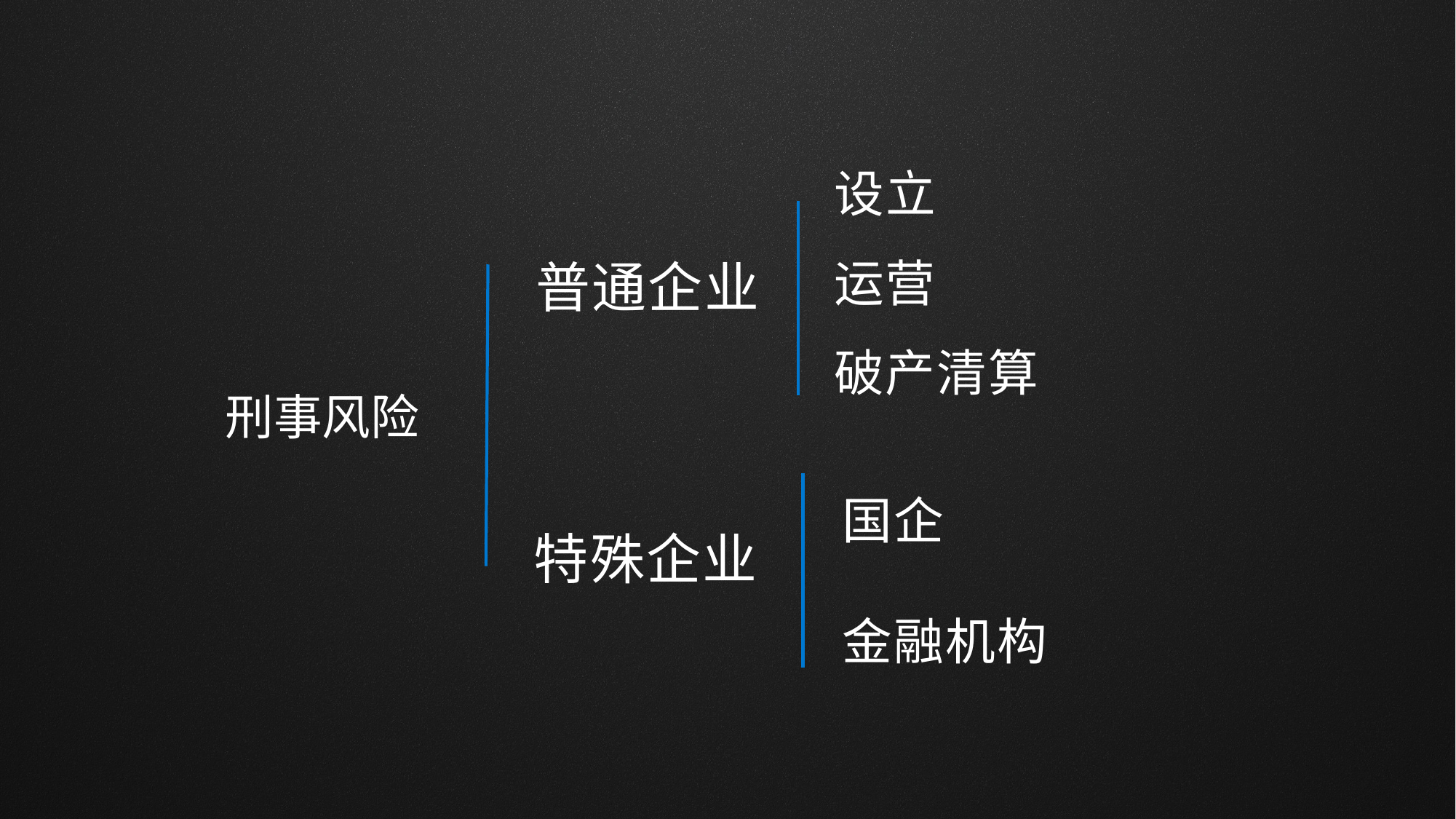

设立

运营
普通企业

破产清算
刑事风险

国企
特殊企业
金融机构